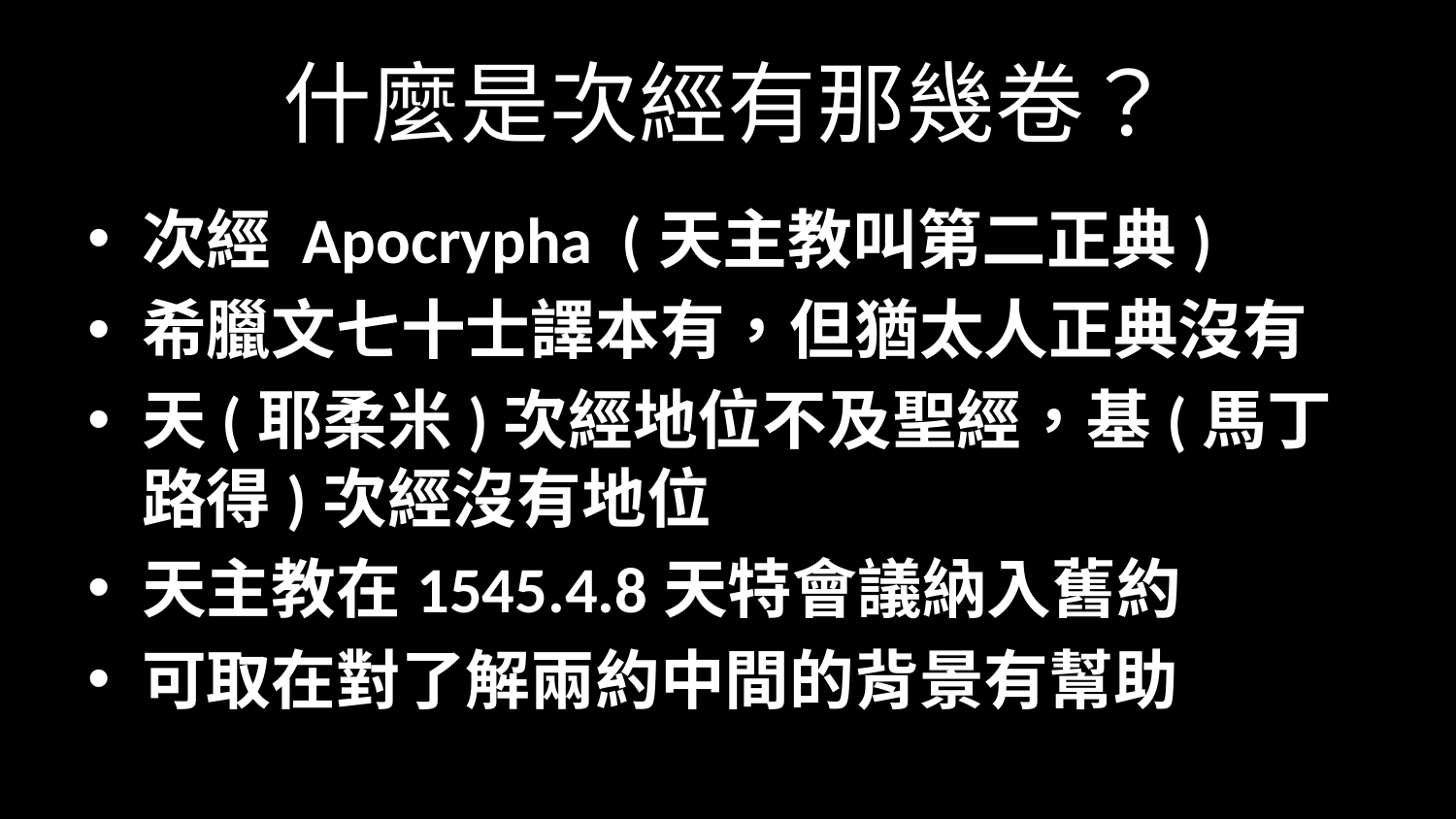

# 什麼是次經有那幾卷？
次經 Apocrypha  (天主教叫第二正典)
希臘文七十士譯本有，但猶太人正典沒有
天(耶柔米)次經地位不及聖經，基(馬丁路得)次經沒有地位
天主教在1545.4.8天特會議納入舊約
可取在對了解兩約中間的背景有幫助